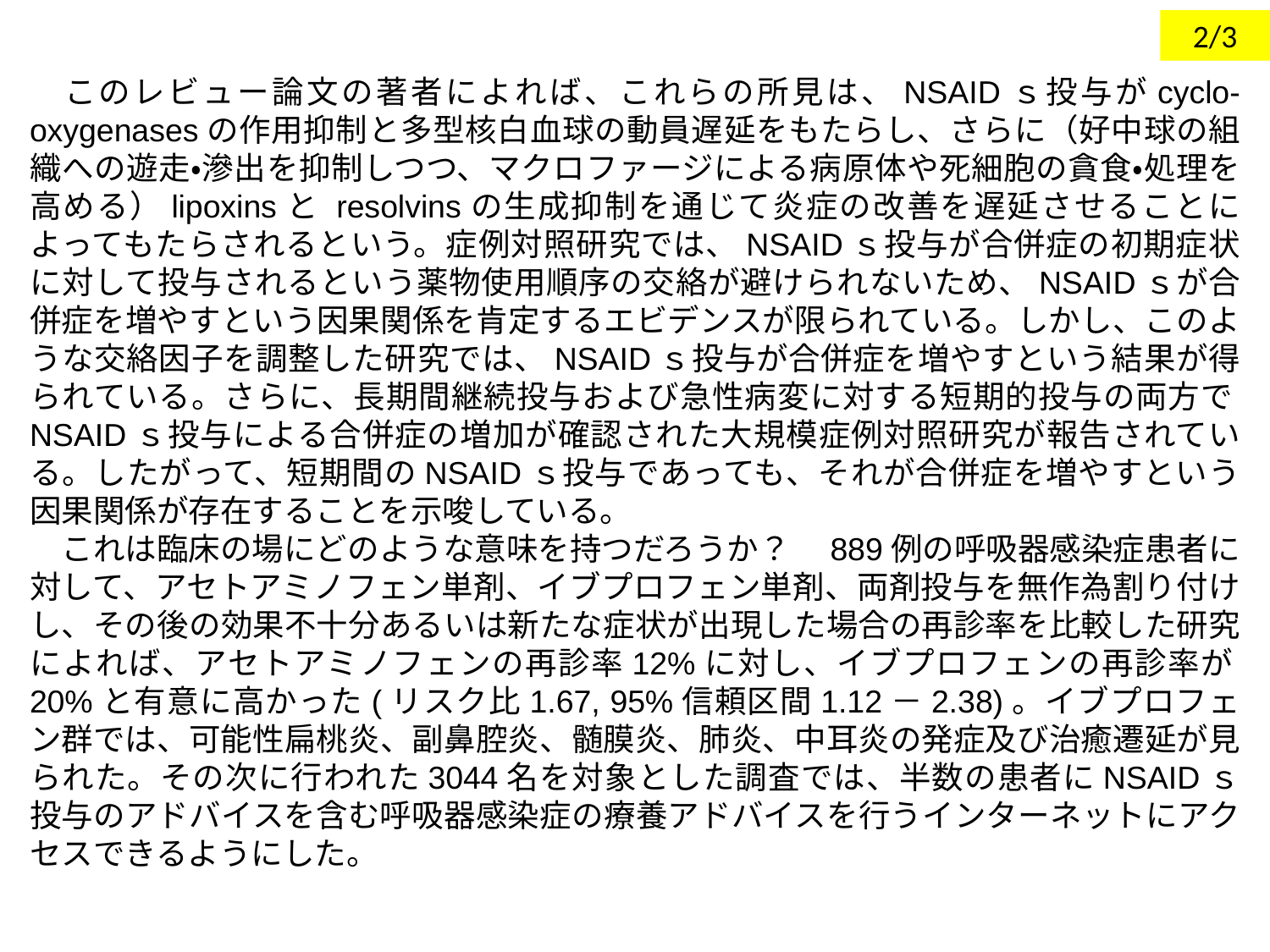

2/3
　このレビュー論文の著者によれば、これらの所見は、NSAIDｓ投与がcyclo-oxygenasesの作用抑制と多型核白血球の動員遅延をもたらし、さらに（好中球の組織への遊走・滲出を抑制しつつ、マクロファージによる病原体や死細胞の貪食・処理を高める）lipoxinsと resolvinsの生成抑制を通じて炎症の改善を遅延させることによってもたらされるという。症例対照研究では、NSAIDｓ投与が合併症の初期症状に対して投与されるという薬物使用順序の交絡が避けられないため、NSAIDｓが合併症を増やすという因果関係を肯定するエビデンスが限られている。しかし、このような交絡因子を調整した研究では、NSAIDｓ投与が合併症を増やすという結果が得られている。さらに、長期間継続投与および急性病変に対する短期的投与の両方でNSAIDｓ投与による合併症の増加が確認された大規模症例対照研究が報告されている。したがって、短期間のNSAIDｓ投与であっても、それが合併症を増やすという因果関係が存在することを示唆している。
　これは臨床の場にどのような意味を持つだろうか？　889例の呼吸器感染症患者に対して、アセトアミノフェン単剤、イブプロフェン単剤、両剤投与を無作為割り付けし、その後の効果不十分あるいは新たな症状が出現した場合の再診率を比較した研究によれば、アセトアミノフェンの再診率12%に対し、イブプロフェンの再診率が20%と有意に高かった(リスク比1.67, 95%信頼区間1.12－2.38)。イブプロフェン群では、可能性扁桃炎、副鼻腔炎、髄膜炎、肺炎、中耳炎の発症及び治癒遷延が見られた。その次に行われた3044名を対象とした調査では、半数の患者にNSAIDｓ投与のアドバイスを含む呼吸器感染症の療養アドバイスを行うインターネットにアクセスできるようにした。